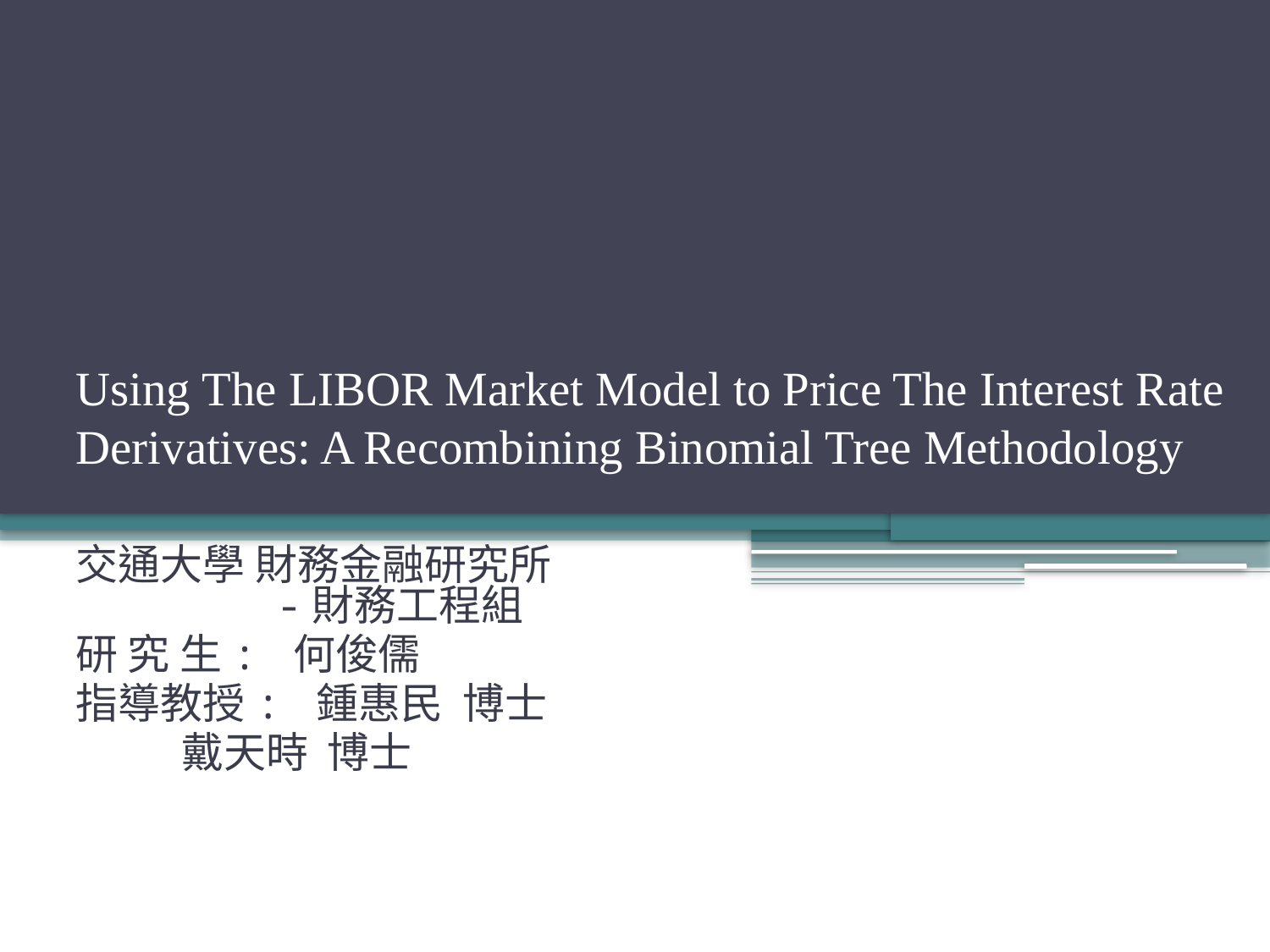

# Using The LIBOR Market Model to Price The Interest Rate Derivatives: A Recombining Binomial Tree Methodology
交通大學 財務金融研究所
                    -財務工程組
研 究 生: 何俊儒
指導教授: 鍾惠民  博士
          戴天時  博士